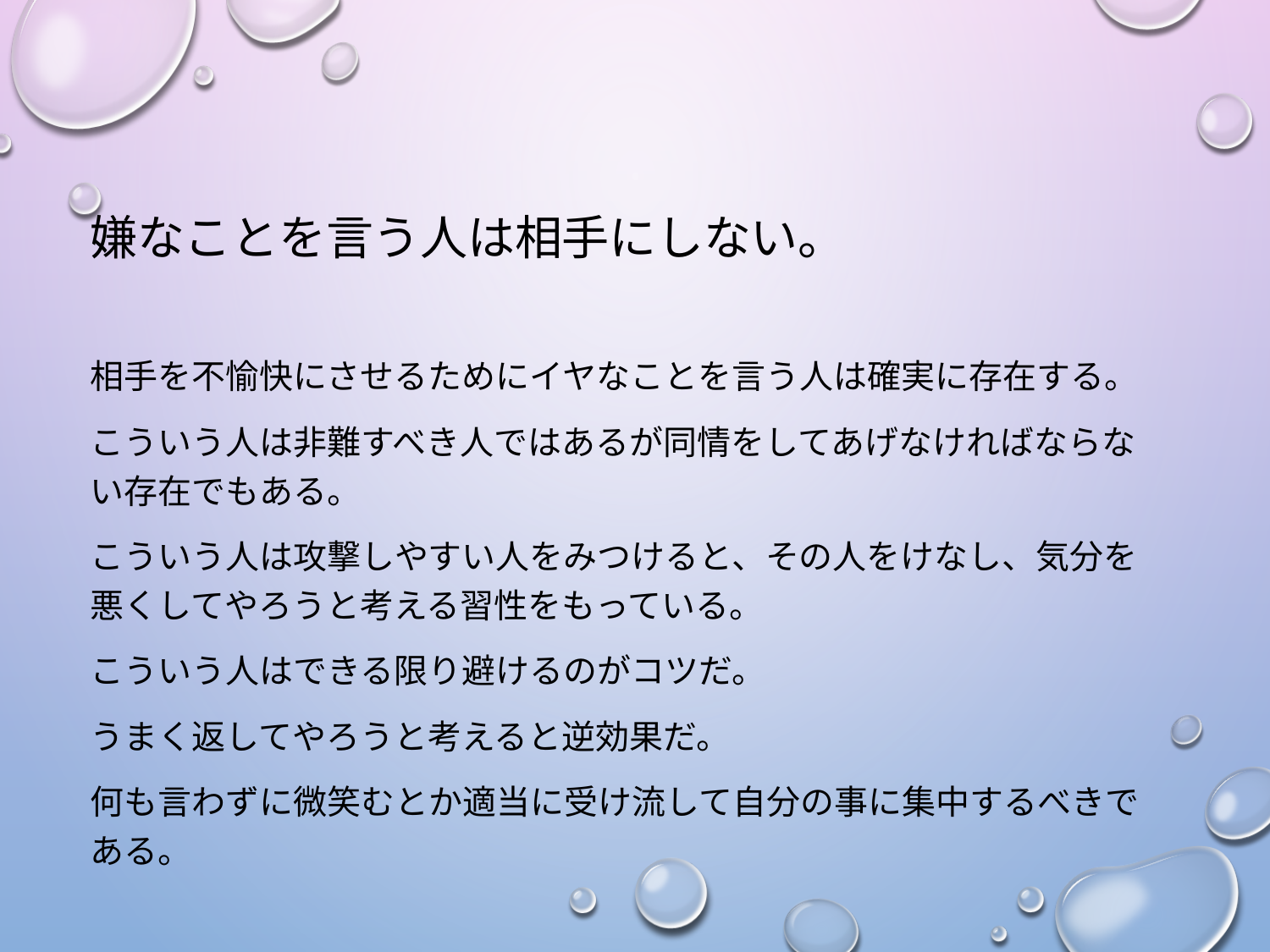

嫌なことを言う人は相手にしない。

相手を不愉快にさせるためにイヤなことを言う人は確実に存在する。
こういう人は非難すべき人ではあるが同情をしてあげなければならない存在でもある。
こういう人は攻撃しやすい人をみつけると、その人をけなし、気分を悪くしてやろうと考える習性をもっている。
こういう人はできる限り避けるのがコツだ。
うまく返してやろうと考えると逆効果だ。
何も言わずに微笑むとか適当に受け流して自分の事に集中するべきである。